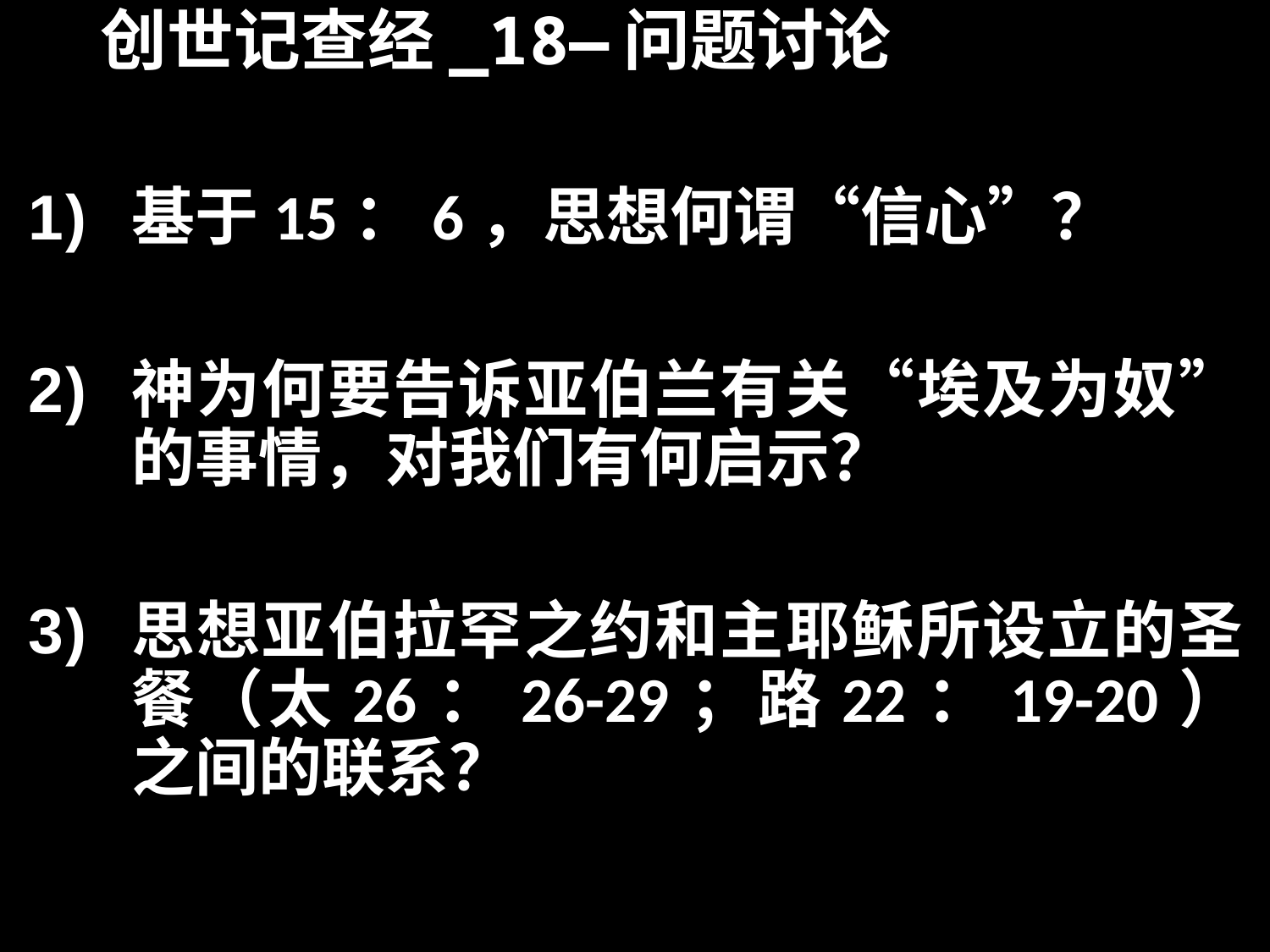

# 创世记查经_18—问题讨论

基于15：6，思想何谓“信心”？

神为何要告诉亚伯兰有关“埃及为奴”的事情，对我们有何启示？

思想亚伯拉罕之约和主耶稣所设立的圣餐（太26：26-29；路22：19-20）之间的联系？